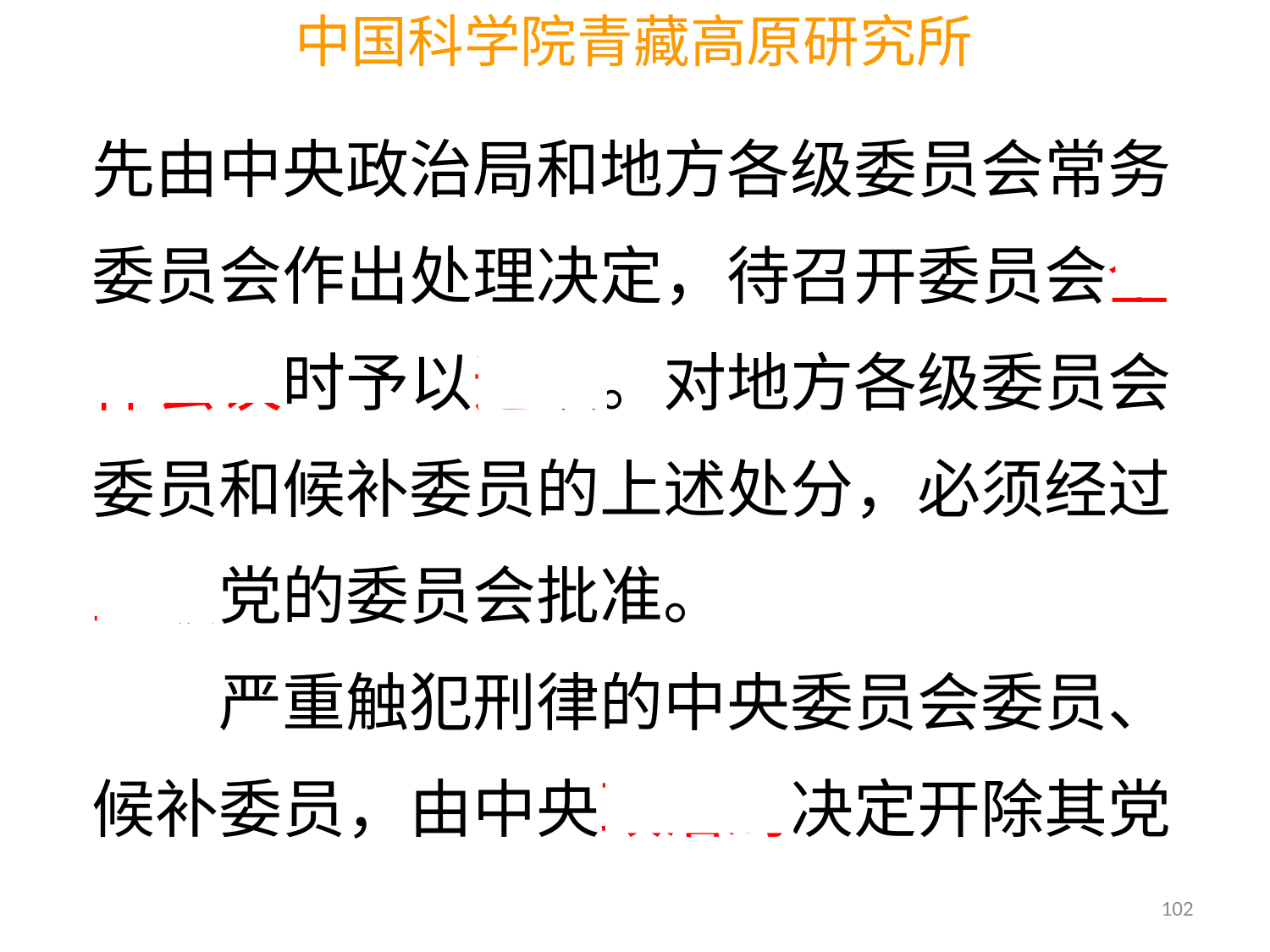

# 先由中央政治局和地方各级委员会常务委员会作出处理决定，待召开委员会全体会议时予以追认。对地方各级委员会委员和候补委员的上述处分，必须经过上级党的委员会批准。 　　严重触犯刑律的中央委员会委员、候补委员，由中央政治局决定开除其党

102